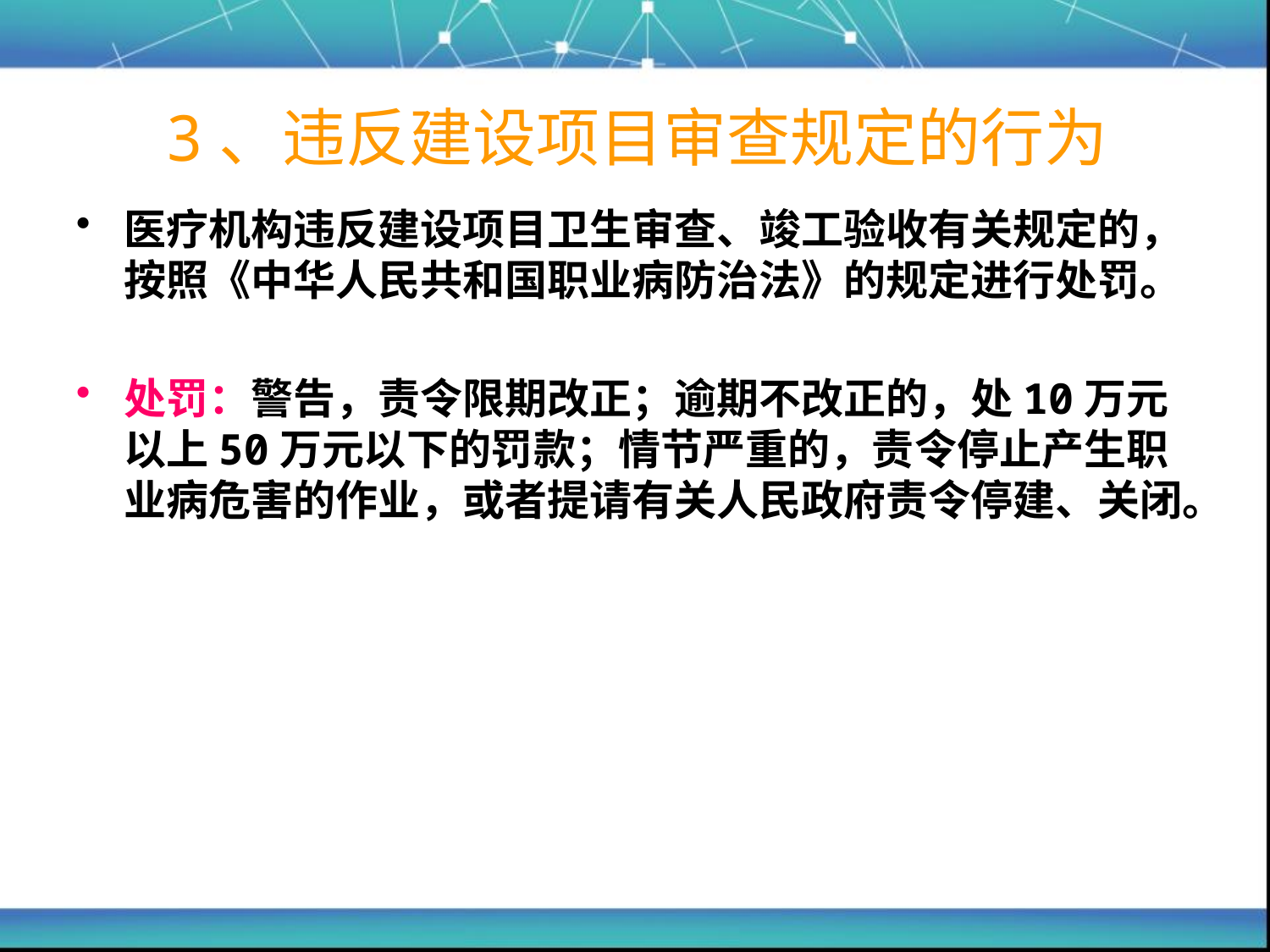

# 3、违反建设项目审查规定的行为
医疗机构违反建设项目卫生审查、竣工验收有关规定的，按照《中华人民共和国职业病防治法》的规定进行处罚。

处罚：警告，责令限期改正；逾期不改正的，处10万元以上50万元以下的罚款；情节严重的，责令停止产生职业病危害的作业，或者提请有关人民政府责令停建、关闭。